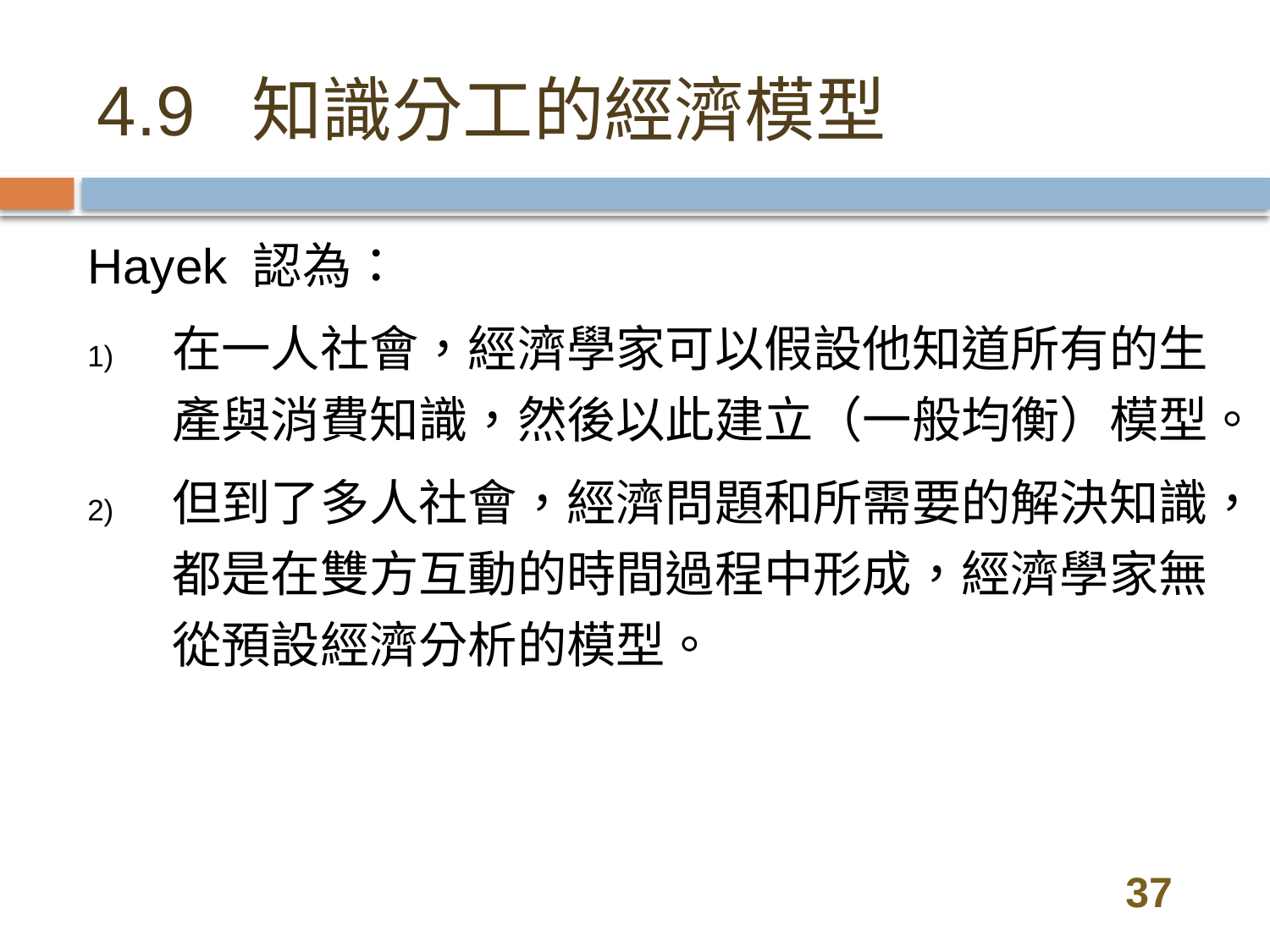

# 4.9  知識分工的經濟模型
Hayek 認為：
在一人社會，經濟學家可以假設他知道所有的生產與消費知識，然後以此建立（一般均衡）模型。
但到了多人社會，經濟問題和所需要的解決知識，都是在雙方互動的時間過程中形成，經濟學家無從預設經濟分析的模型。
37